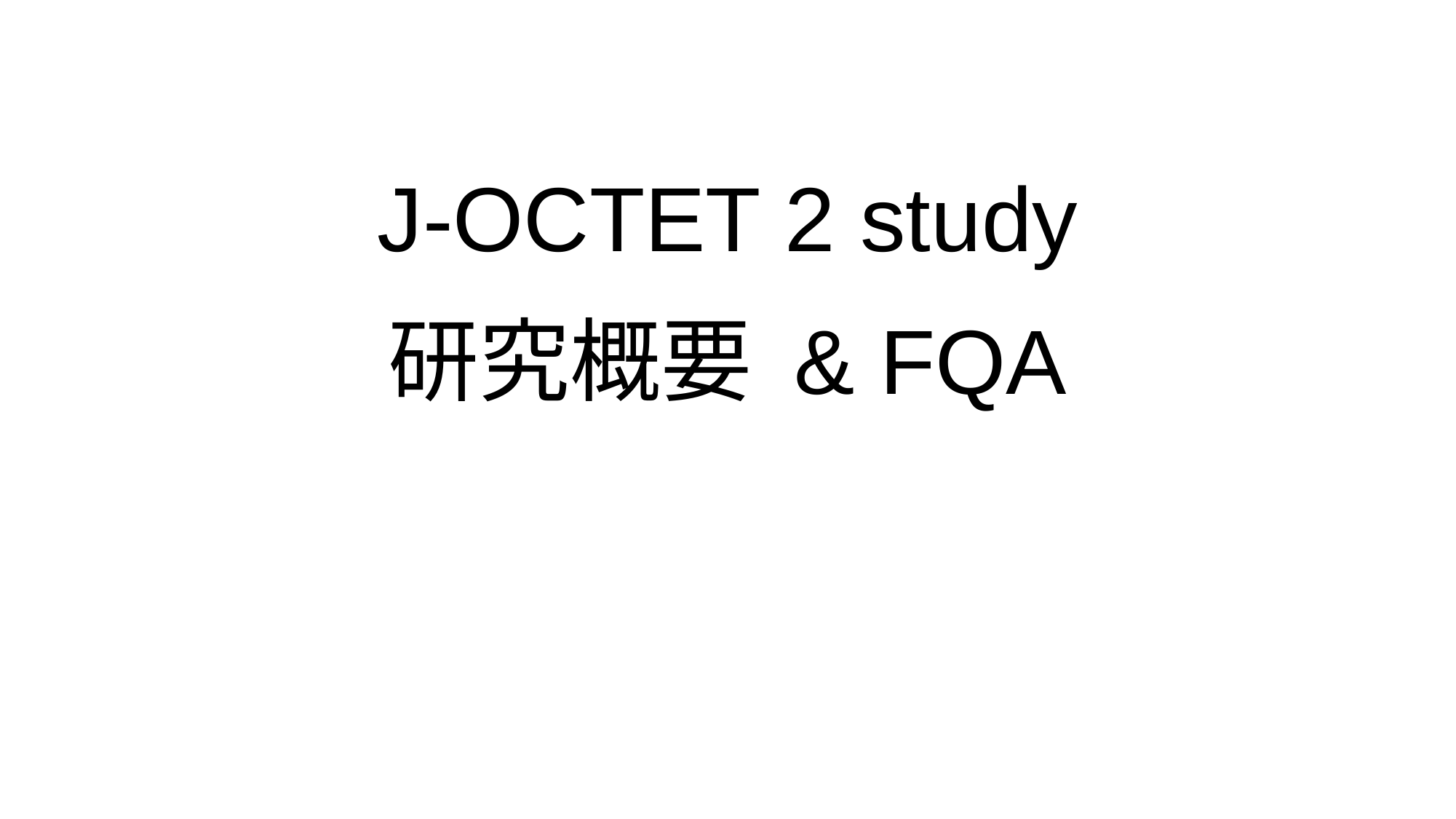

# J-OCTET 2 study 研究概要 & FQA